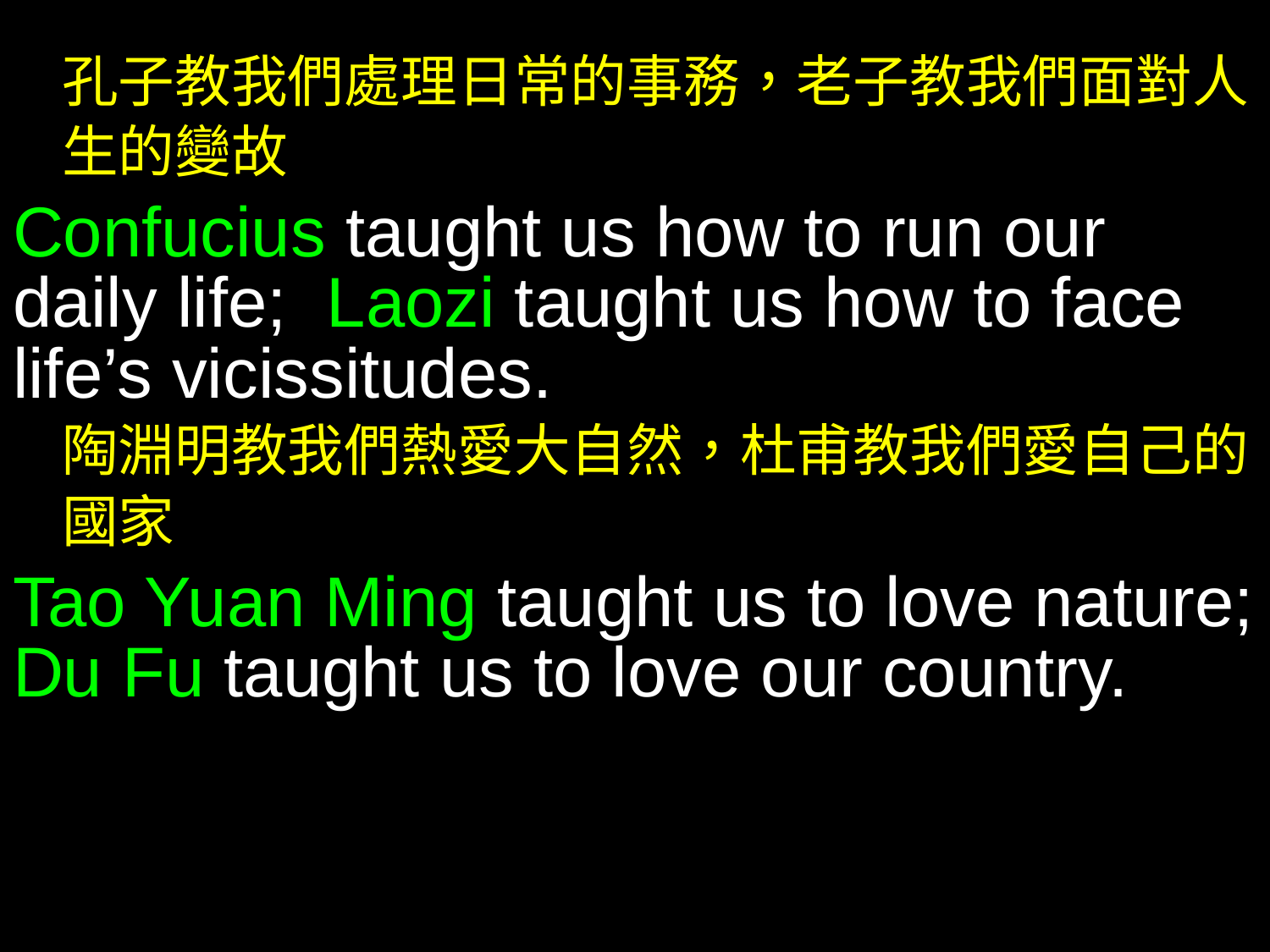

孔子教我們處理日常的事務，老子教我們面對人生的變故
Confucius taught us how to run our daily life;  Laozi taught us how to face life’s vicissitudes.
陶淵明教我們熱愛大自然，杜甫教我們愛自己的國家
Tao Yuan Ming taught us to love nature; Du Fu taught us to love our country.